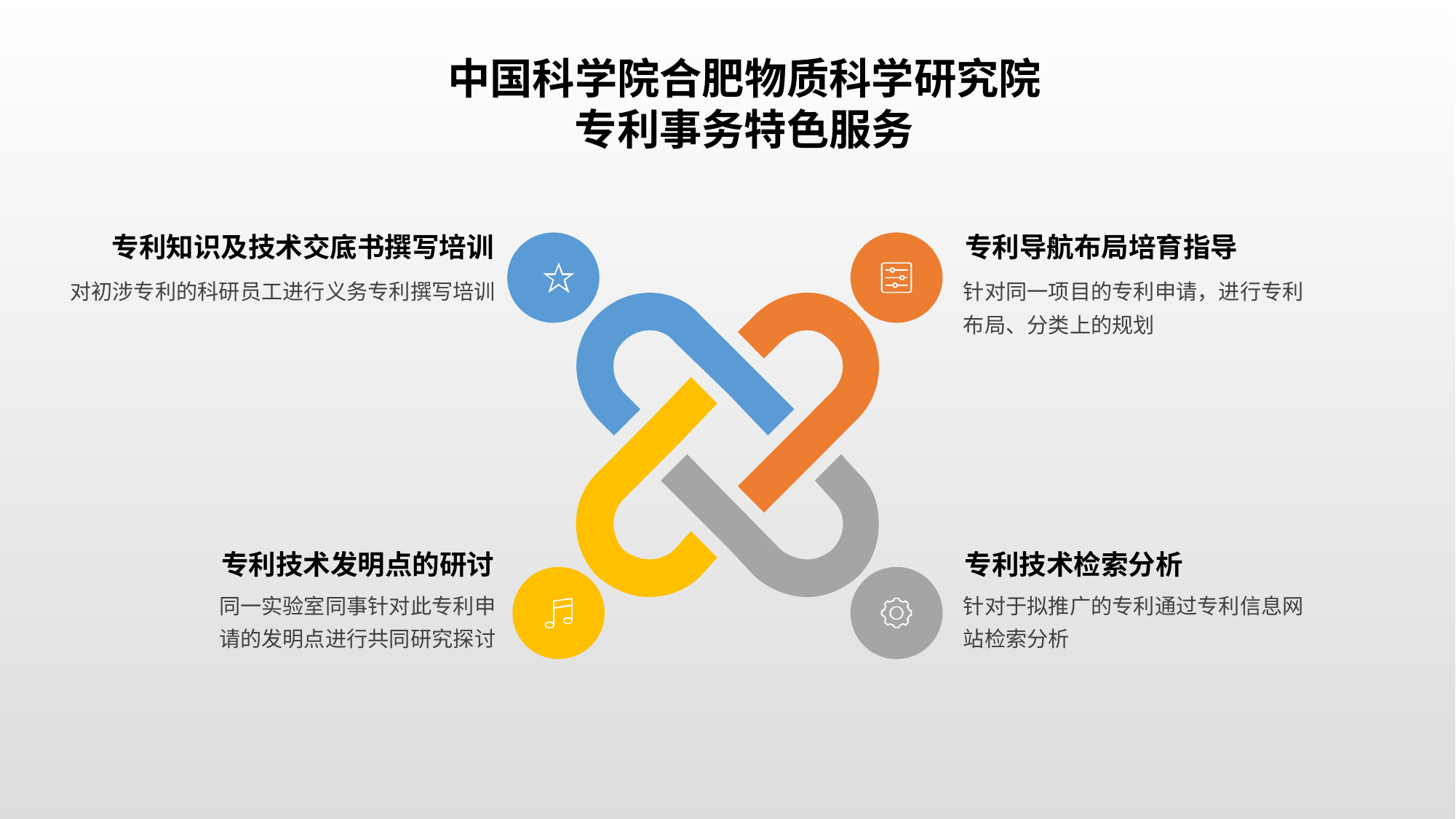

中国科学院合肥物质科学研究院
专利事务特色服务
专利知识及技术交底书撰写培训
专利导航布局培育指导

对初涉专利的科研员工进行义务专利撰写培训
针对同一项目的专利申请，进行专利布局、分类上的规划

专利技术发明点的研讨
专利技术检索分析

同一实验室同事针对此专利申请的发明点进行共同研究探讨
针对于拟推广的专利通过专利信息网站检索分析